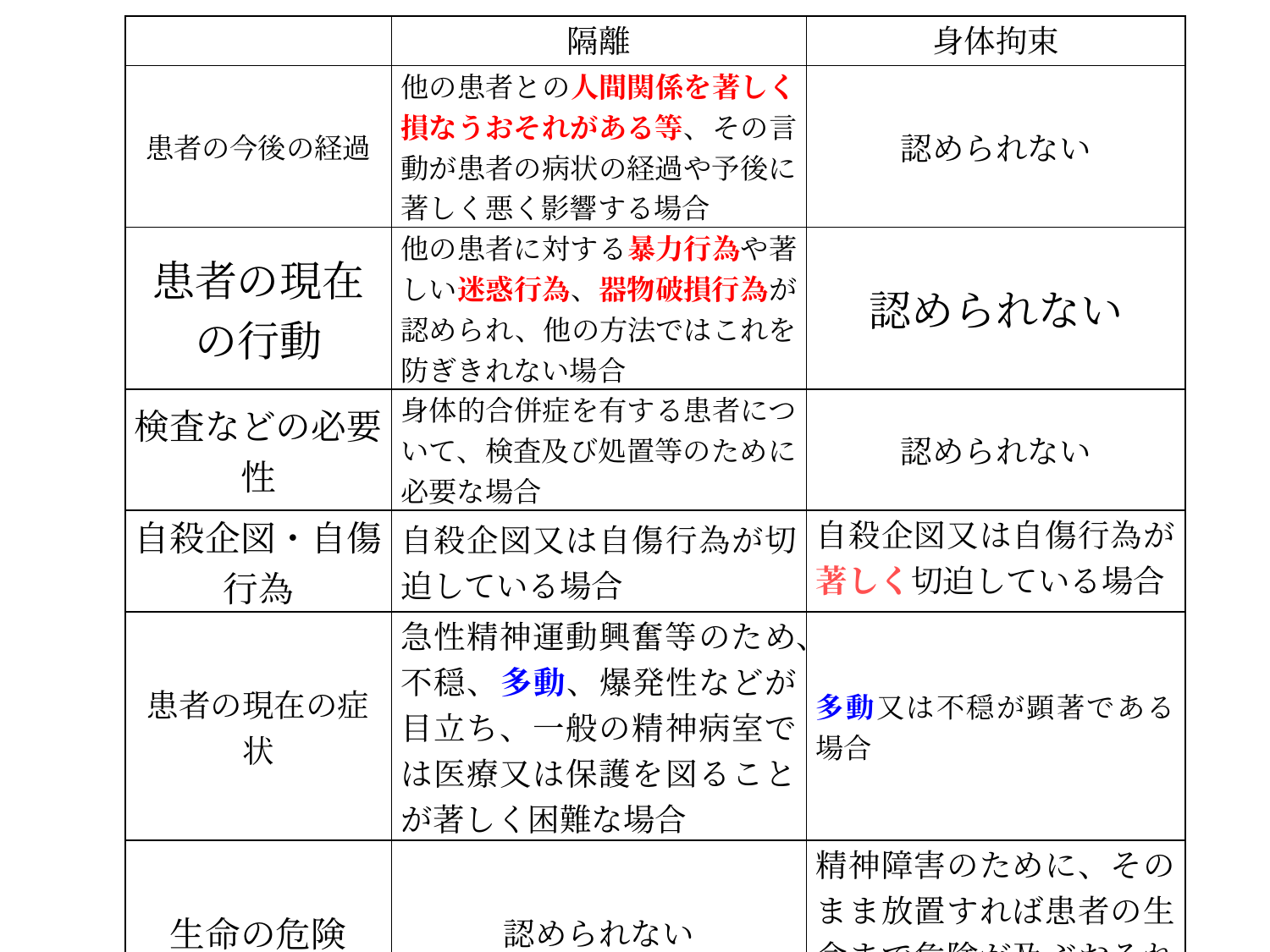

|  | 隔離 | 身体拘束 |
| --- | --- | --- |
| 患者の今後の経過 | 他の患者との人間関係を著しく損なうおそれがある等、その言動が患者の病状の経過や予後に著しく悪く影響する場合 | 認められない |
| 患者の現在の行動 | 他の患者に対する暴力行為や著しい迷惑行為、器物破損行為が認められ、他の方法ではこれを防ぎきれない場合 | 認められない |
| 検査などの必要性 | 身体的合併症を有する患者について、検査及び処置等のために必要な場合 | 認められない |
| 自殺企図・自傷行為 | 自殺企図又は自傷行為が切迫している場合 | 自殺企図又は自傷行為が著しく切迫している場合 |
| 患者の現在の症状 | 急性精神運動興奮等のため、不穏、多動、爆発性などが目立ち、一般の精神病室では医療又は保護を図ることが著しく困難な場合 | 多動又は不穏が顕著である場合 |
| 生命の危険 | 認められない | 精神障害のために、そのまま放置すれば患者の生命まで危険が及ぶおそれがある場合 |